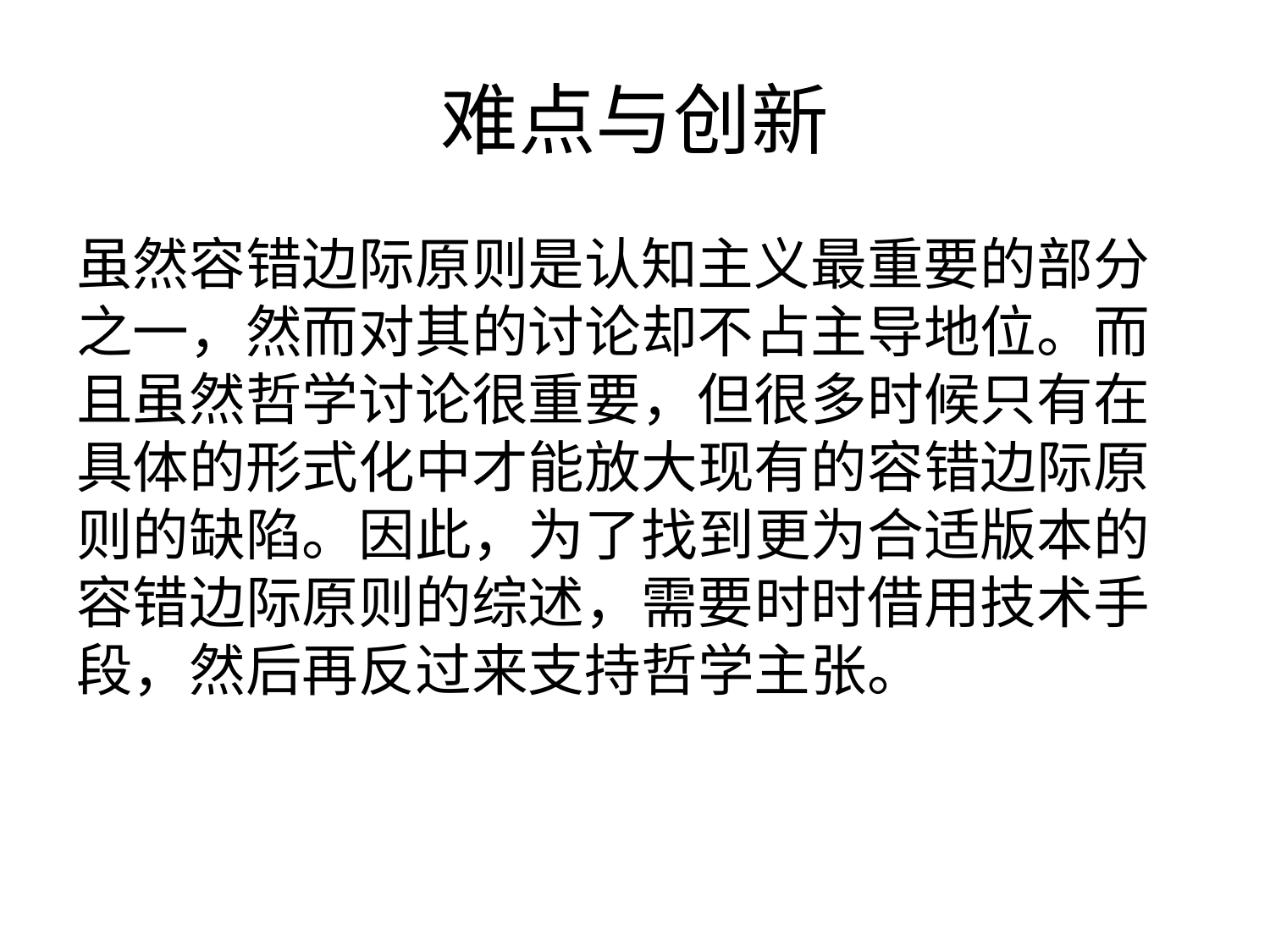

# 难点与创新
虽然容错边际原则是认知主义最重要的部分之一，然而对其的讨论却不占主导地位。而且虽然哲学讨论很重要，但很多时候只有在具体的形式化中才能放大现有的容错边际原则的缺陷。因此，为了找到更为合适版本的容错边际原则的综述，需要时时借用技术手段，然后再反过来支持哲学主张。